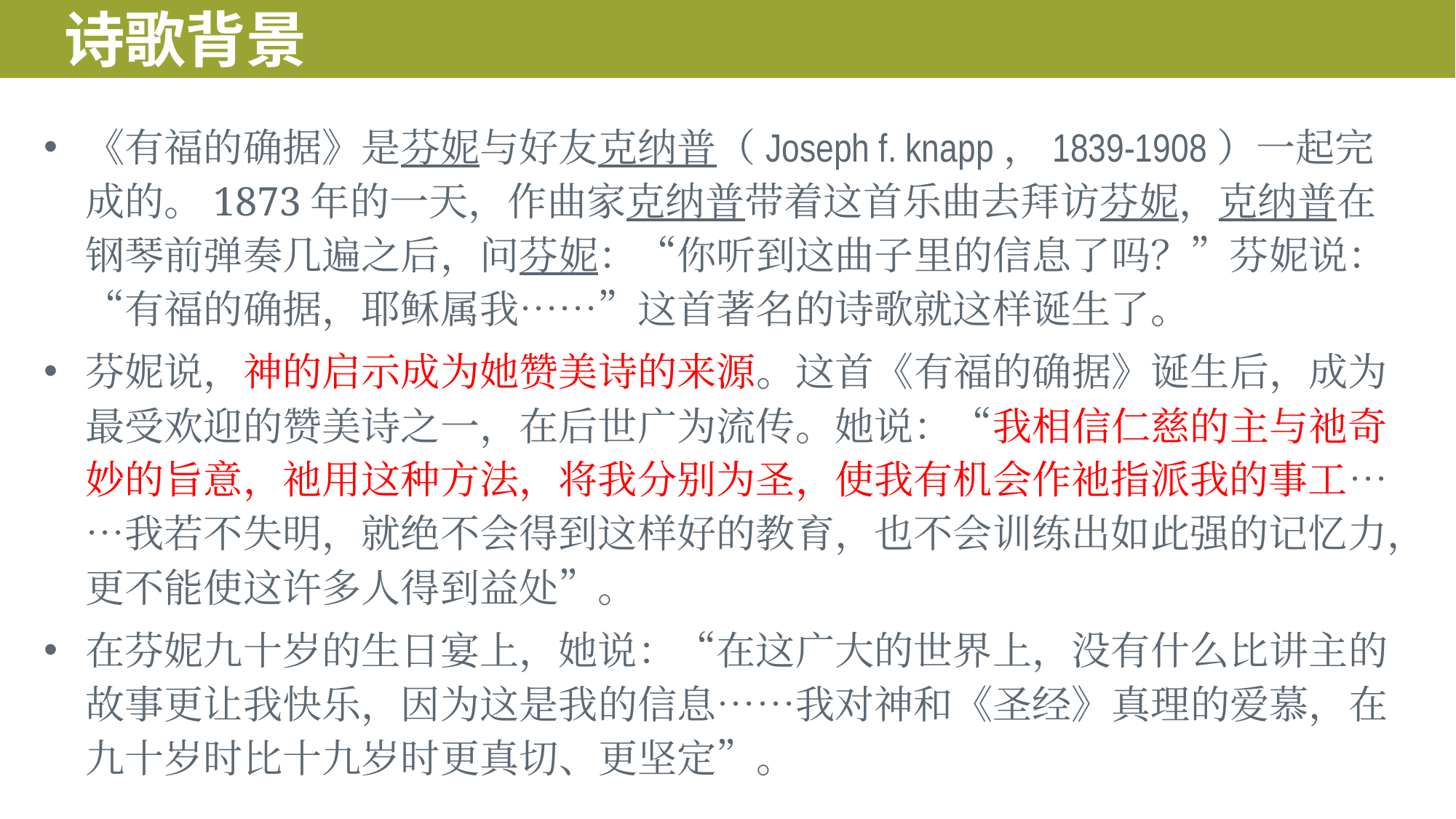

诗歌背景
《有福的确据》是芬妮与好友克纳普（Joseph f. knapp，1839-1908）一起完成的。1873年的一天，作曲家克纳普带着这首乐曲去拜访芬妮，克纳普在钢琴前弹奏几遍之后，问芬妮：“你听到这曲子里的信息了吗？”芬妮说：“有福的确据，耶稣属我……”这首著名的诗歌就这样诞生了。
芬妮说，神的启示成为她赞美诗的来源。这首《有福的确据》诞生后，成为最受欢迎的赞美诗之一，在后世广为流传。她说：“我相信仁慈的主与祂奇妙的旨意，祂用这种方法，将我分别为圣，使我有机会作祂指派我的事工……我若不失明，就绝不会得到这样好的教育，也不会训练出如此强的记忆力，更不能使这许多人得到益处”。
在芬妮九十岁的生日宴上，她说：“在这广大的世界上，没有什么比讲主的故事更让我快乐，因为这是我的信息……我对神和《圣经》真理的爱慕，在九十岁时比十九岁时更真切、更坚定”。